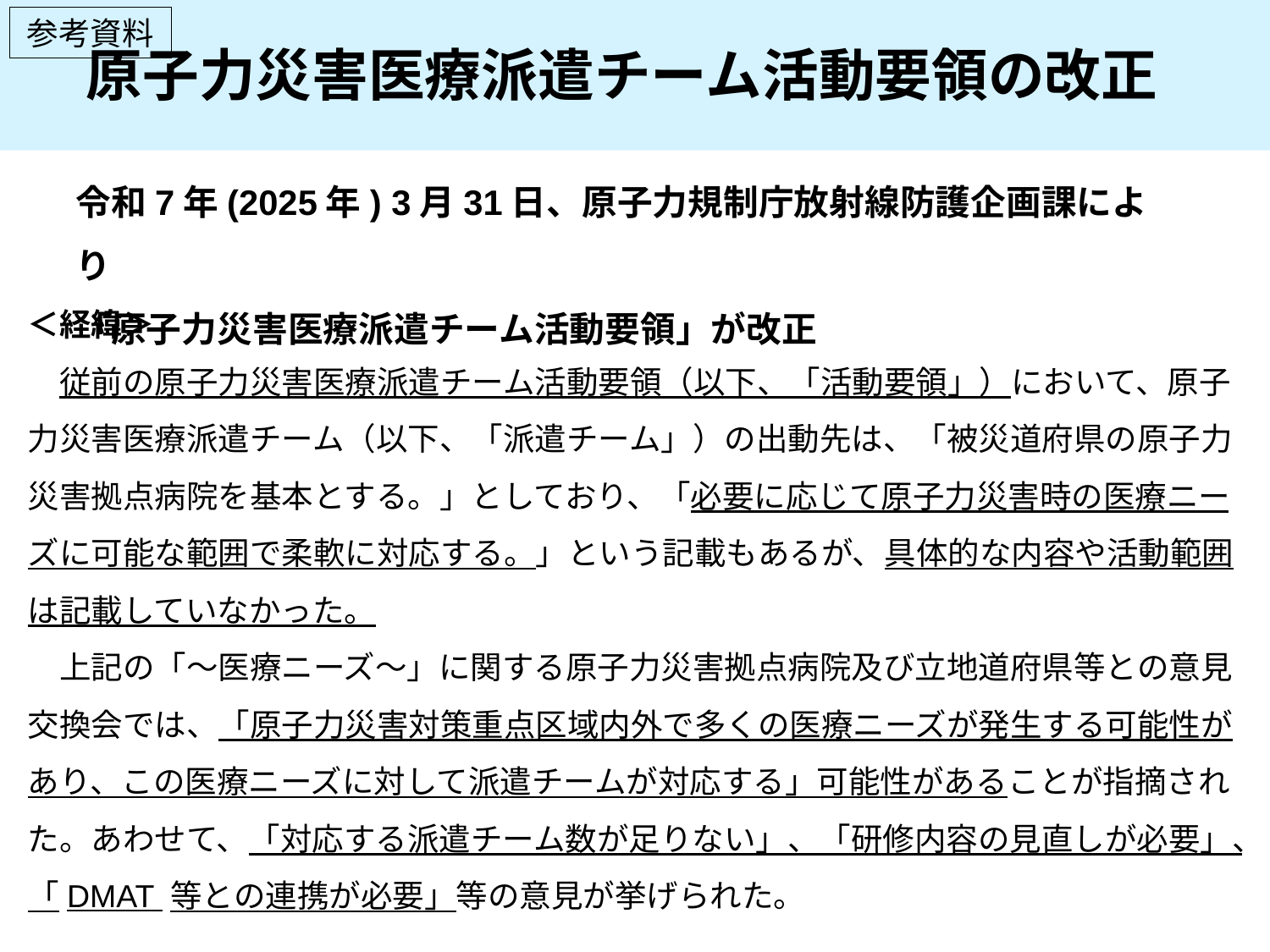

# 原子力災害医療派遣チーム活動要領の改正
参考資料
令和7年(2025年) 3月31日、原子力規制庁放射線防護企画課により
「原子力災害医療派遣チーム活動要領」が改正
＜経緯＞
　従前の原子力災害医療派遣チーム活動要領（以下、「活動要領」）において、原子力災害医療派遣チーム（以下、「派遣チーム」）の出動先は、「被災道府県の原子力災害拠点病院を基本とする。」としており、「必要に応じて原子力災害時の医療ニーズに可能な範囲で柔軟に対応する。」という記載もあるが、具体的な内容や活動範囲は記載していなかった。
　上記の「～医療ニーズ～」に関する原子力災害拠点病院及び立地道府県等との意見交換会では、「原子力災害対策重点区域内外で多くの医療ニーズが発生する可能性があり、この医療ニーズに対して派遣チームが対応する」可能性があることが指摘された。あわせて、「対応する派遣チーム数が足りない」、「研修内容の見直しが必要」、「DMAT 等との連携が必要」等の意見が挙げられた。